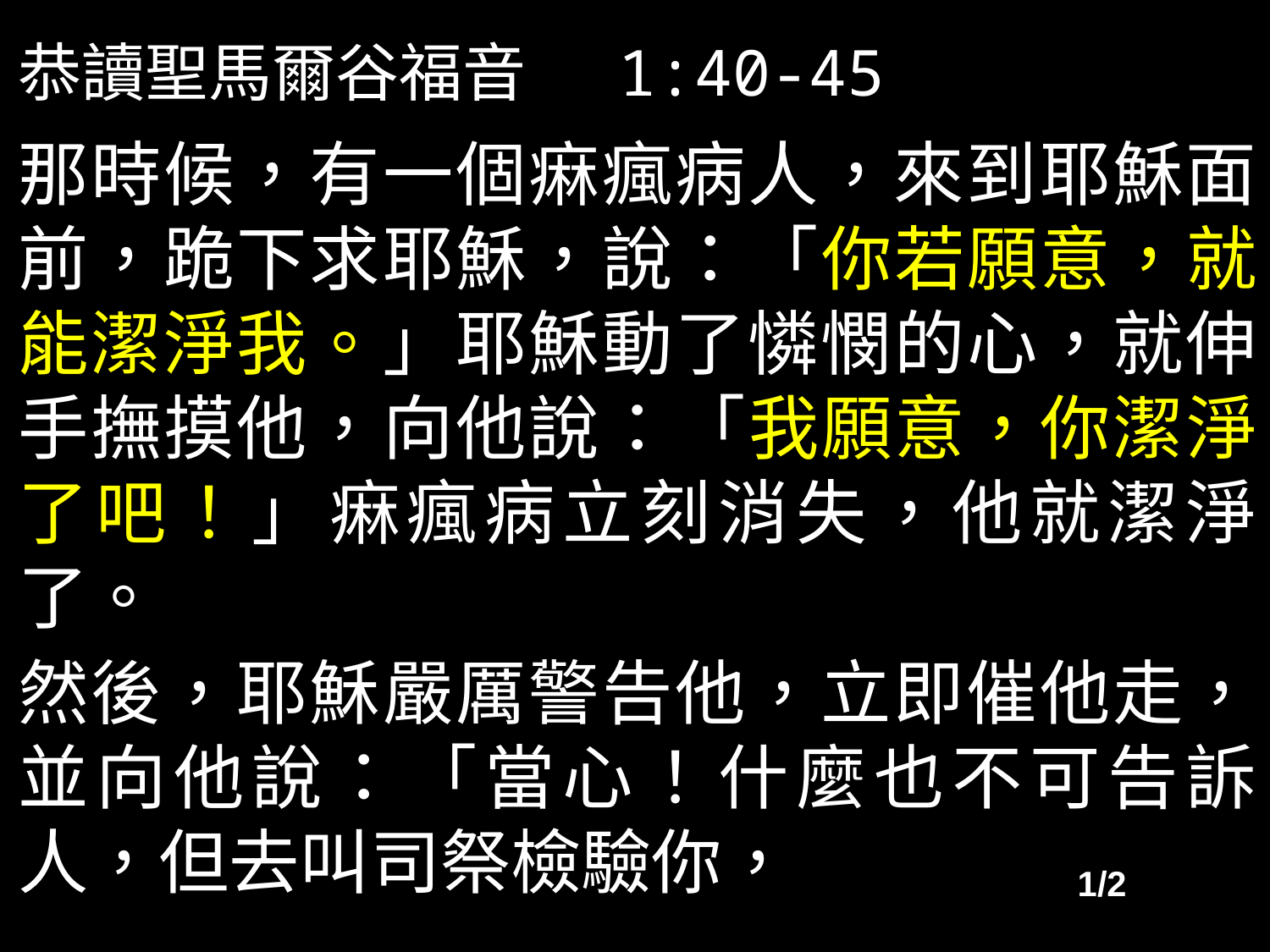

恭讀聖馬爾谷福音　 1:40-45
那時候，有一個痳瘋病人，來到耶穌面前，跪下求耶穌，說：「你若願意，就能潔淨我。」耶穌動了憐憫的心，就伸手撫摸他，向他說：「我願意，你潔淨了吧！」痳瘋病立刻消失，他就潔淨了。
然後，耶穌嚴厲警告他，立即催他走，並向他說：「當心！什麼也不可告訴人，但去叫司祭檢驗你，

1/2